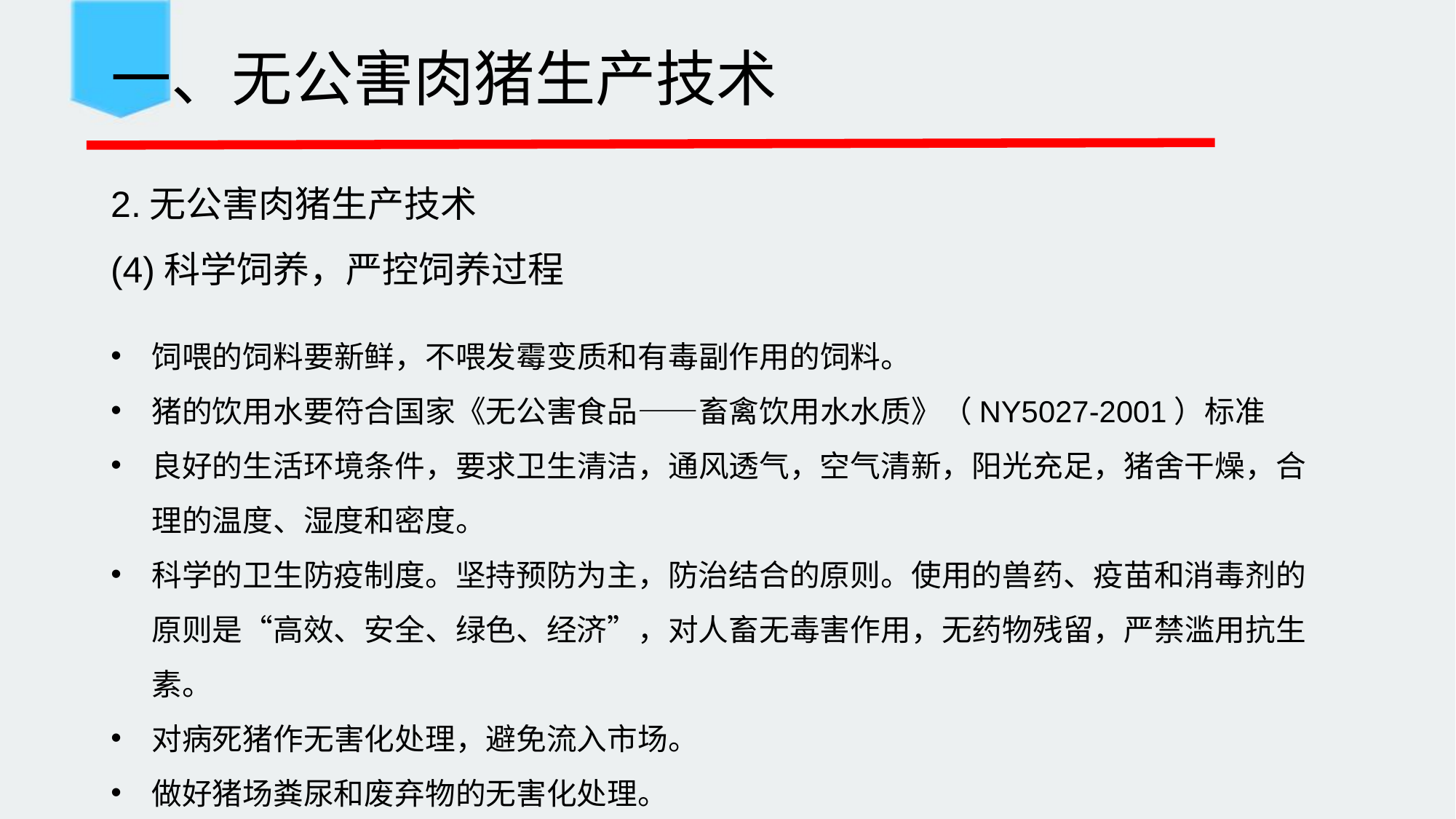

一、无公害肉猪生产技术
2.无公害肉猪生产技术
(4)科学饲养，严控饲养过程
饲喂的饲料要新鲜，不喂发霉变质和有毒副作用的饲料。
猪的饮用水要符合国家《无公害食品——畜禽饮用水水质》（NY5027-2001）标准
良好的生活环境条件，要求卫生清洁，通风透气，空气清新，阳光充足，猪舍干燥，合理的温度、湿度和密度。
科学的卫生防疫制度。坚持预防为主，防治结合的原则。使用的兽药、疫苗和消毒剂的原则是“高效、安全、绿色、经济”，对人畜无毒害作用，无药物残留，严禁滥用抗生素。
对病死猪作无害化处理，避免流入市场。
做好猪场粪尿和废弃物的无害化处理。